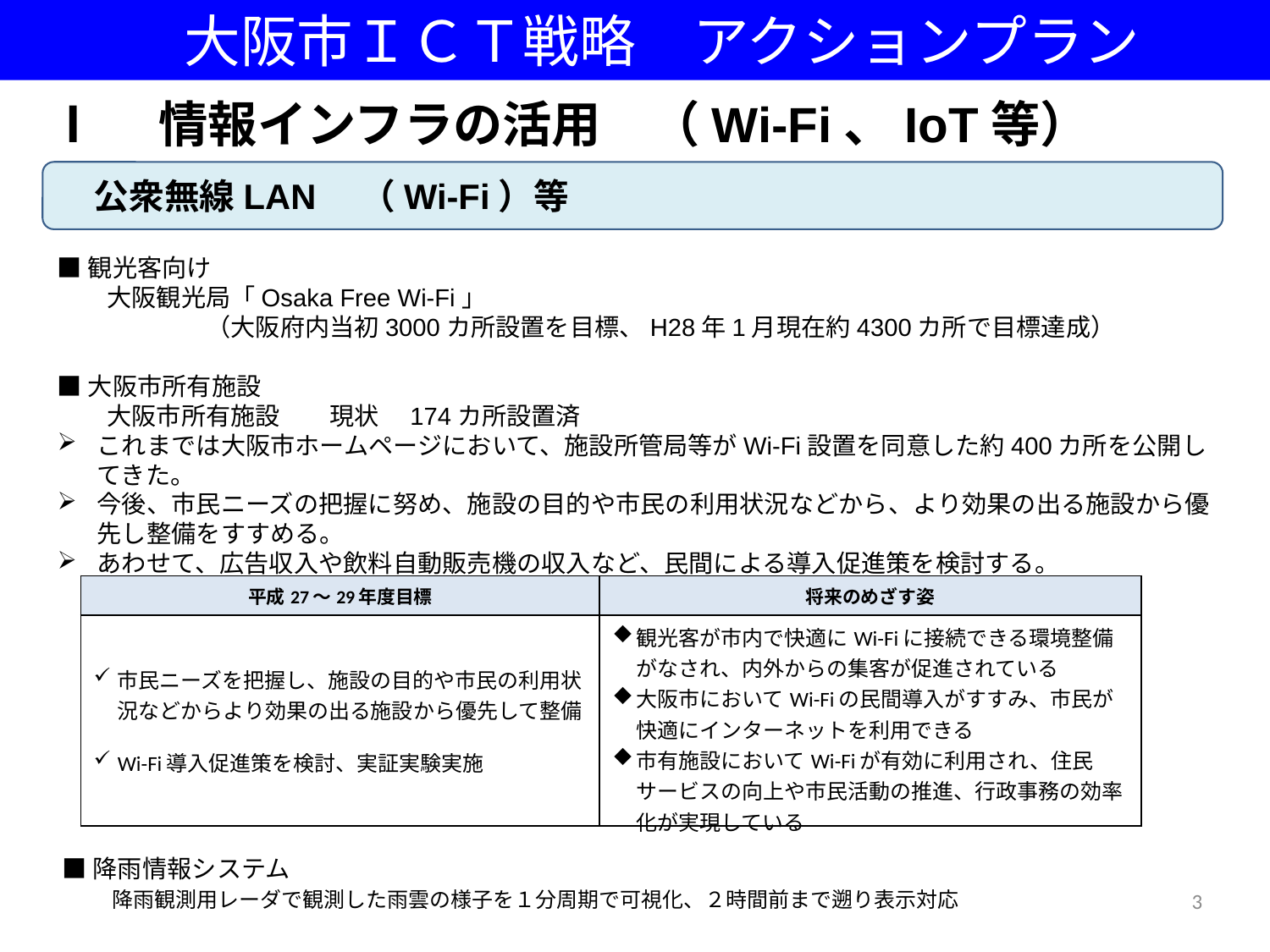

大阪市ＩＣＴ戦略　アクションプラン
Ⅰ　情報インフラの活用　（Wi-Fi、IoT等）
　公衆無線LAN　（Wi-Fi）等
■観光客向け
　　大阪観光局「Osaka Free Wi-Fi」
　　　　　　（大阪府内当初3000カ所設置を目標、H28年1月現在約4300カ所で目標達成）

■大阪市所有施設
　　大阪市所有施設　　現状　174カ所設置済
これまでは大阪市ホームページにおいて、施設所管局等がWi-Fi設置を同意した約400カ所を公開してきた。
今後、市民ニーズの把握に努め、施設の目的や市民の利用状況などから、より効果の出る施設から優先し整備をすすめる。
あわせて、広告収入や飲料自動販売機の収入など、民間による導入促進策を検討する。
| 平成27～29年度目標 | 将来のめざす姿 |
| --- | --- |
| 市民ニーズを把握し、施設の目的や市民の利用状況などからより効果の出る施設から優先して整備 Wi-Fi導入促進策を検討、実証実験実施 | 観光客が市内で快適にWi-Fiに接続できる環境整備がなされ、内外からの集客が促進されている 大阪市においてWi-Fiの民間導入がすすみ、市民が快適にインターネットを利用できる 市有施設においてWi-Fiが有効に利用され、住民サービスの向上や市民活動の推進、行政事務の効率化が実現している |
■降雨情報システム
　　降雨観測用レーダで観測した雨雲の様子を１分周期で可視化、２時間前まで遡り表示対応
3